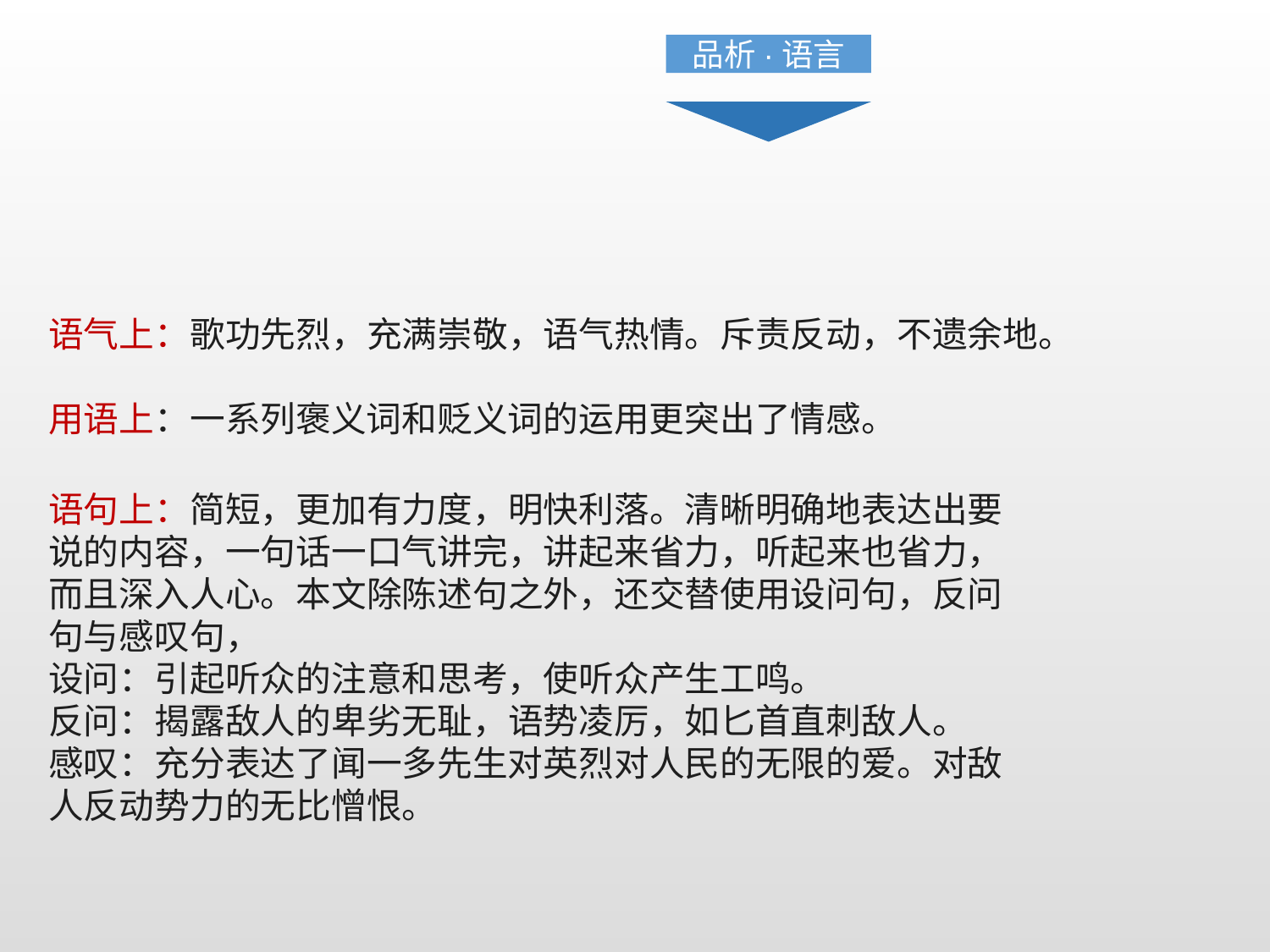

品析·语言

语气上：歌功先烈，充满崇敬，语气热情。斥责反动，不遗余地。

用语上：一系列褒义词和贬义词的运用更突出了情感。
语句上：简短，更加有力度，明快利落。清晰明确地表达出要说的内容，一句话一口气讲完，讲起来省力，听起来也省力，而且深入人心。本文除陈述句之外，还交替使用设问句，反问句与感叹句，设问：引起听众的注意和思考，使听众产生工鸣。反问：揭露敌人的卑劣无耻，语势凌厉，如匕首直刺敌人。感叹：充分表达了闻一多先生对英烈对人民的无限的爱。对敌人反动势力的无比憎恨。